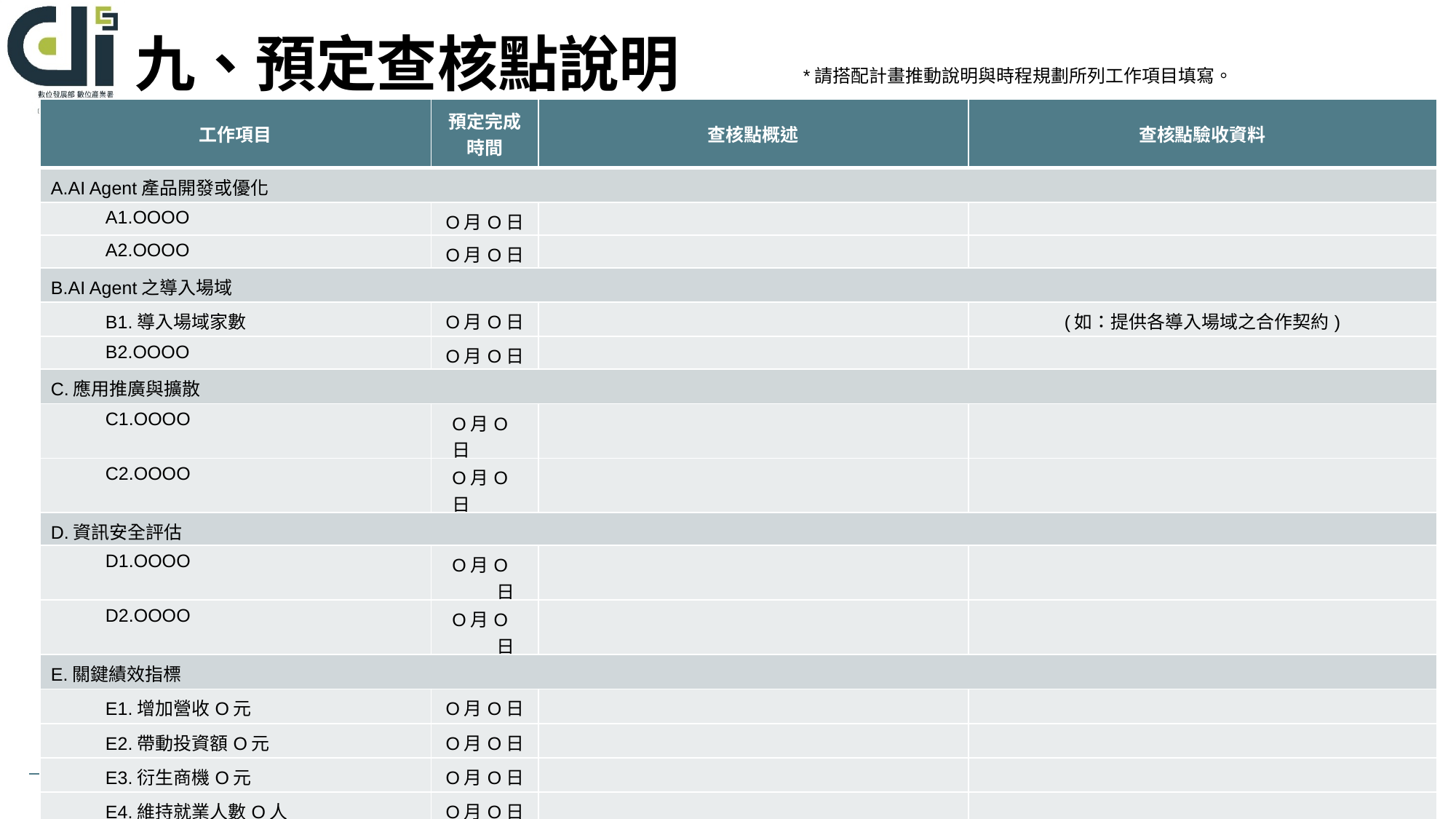

# 九、預定查核點說明
*請搭配計畫推動說明與時程規劃所列工作項目填寫。
| 工作項目 | 預定完成時間 | 查核點概述 | 查核點驗收資料 |
| --- | --- | --- | --- |
| A.AI Agent產品開發或優化 |  |  |  |
| A1.OOOO | O月O日 |  |  |
| A2.OOOO | O月O日 |  |  |
| B.AI Agent之導入場域 |  |  |  |
| B1.導入場域家數 | O月O日 |  | (如：提供各導入場域之合作契約) |
| B2.OOOO | O月O日 |  |  |
| C.應用推廣與擴散 |  |  |  |
| C1.OOOO | O月O日 |  |  |
| C2.OOOO | O月O日 |  |  |
| D.資訊安全評估 |  |  |  |
| D1.OOOO | O月O日 |  |  |
| D2.OOOO | O月O日 |  |  |
| E.關鍵績效指標 |  |  |  |
| E1.增加營收O元 | O月O日 |  |  |
| E2.帶動投資額O元 | O月O日 |  |  |
| E3.衍生商機O元 | O月O日 |  |  |
| E4.維持就業人數O人 | O月O日 |  |  |
| E5.新增就業人數O人 | O月O日 |  |  |
12